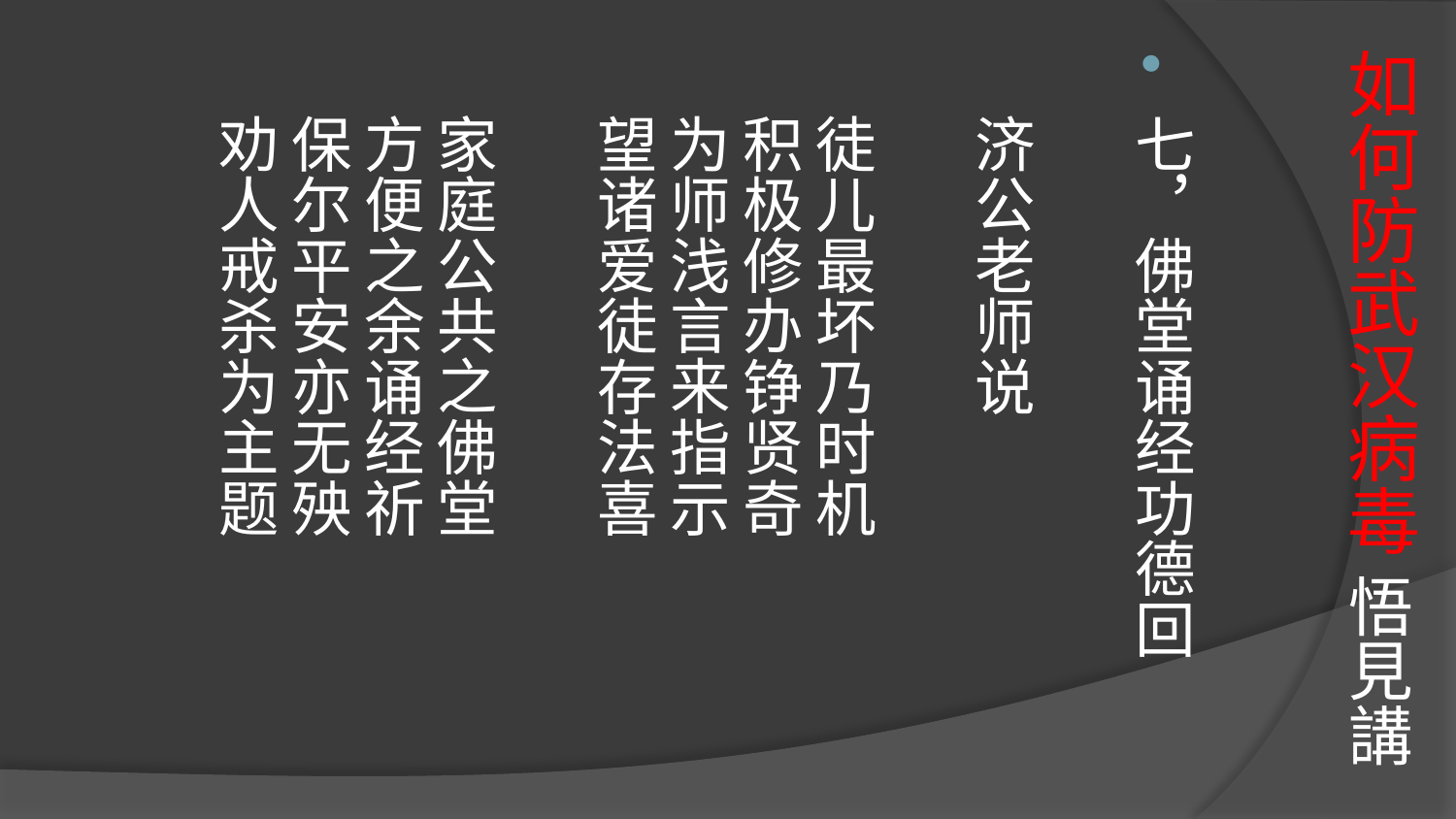

# 如何防武汉病毒 悟見講
七，佛堂诵经功德回
济公老师说
徒儿最坏乃时机
积极修办铮贤奇
为师浅言来指示
望诸爱徒存法喜
家庭公共之佛堂
方便之余诵经祈
保尔平安亦无殃
劝人戒杀为主题